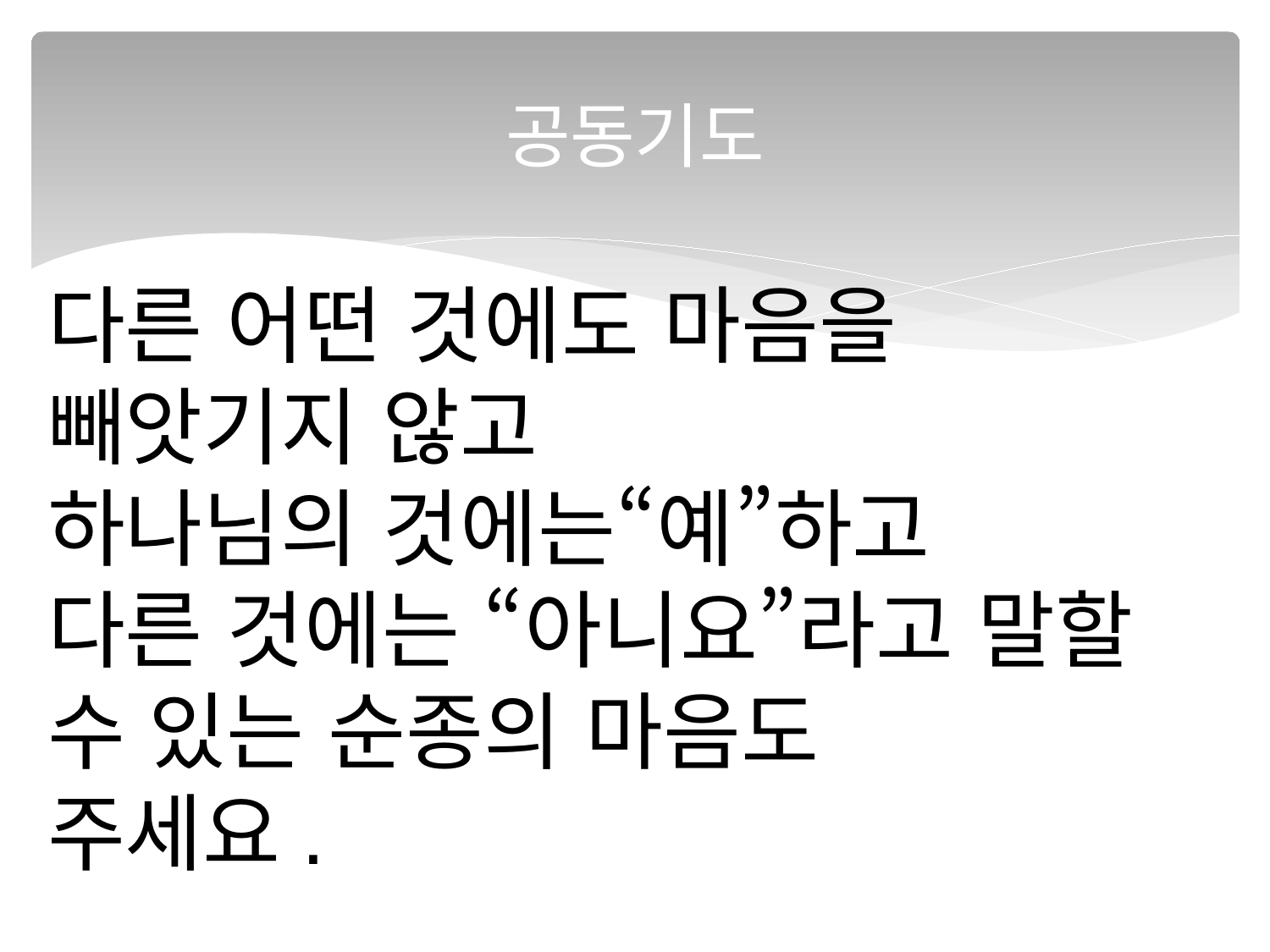

# 공동기도

다른 어떤 것에도 마음을
빼앗기지 않고
하나님의 것에는“예”하고
다른 것에는 “아니요”라고 말할 수 있는 순종의 마음도
주세요.